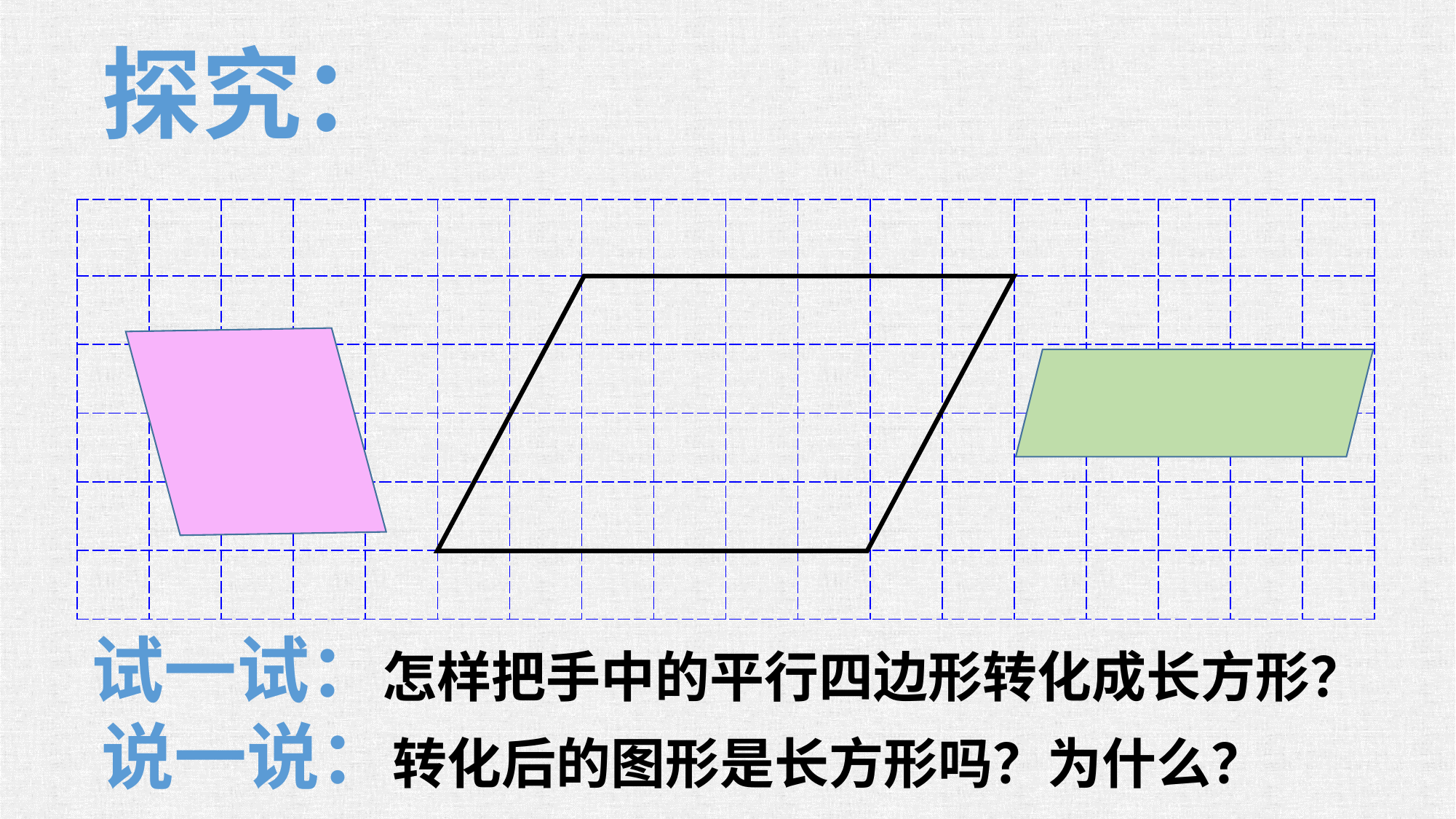

探究：
|  |  |  |  |  |  |  |  |  |  |  |  |  |  |  |  |  |  |
| --- | --- | --- | --- | --- | --- | --- | --- | --- | --- | --- | --- | --- | --- | --- | --- | --- | --- |
|  |  |  |  |  |  |  |  |  |  |  |  |  |  |  |  |  |  |
|  |  |  |  |  |  |  |  |  |  |  |  |  |  |  |  |  |  |
|  |  |  |  |  |  |  |  |  |  |  |  |  |  |  |  |  |  |
|  |  |  |  |  |  |  |  |  |  |  |  |  |  |  |  |  |  |
|  |  |  |  |  |  |  |  |  |  |  |  |  |  |  |  |  |  |

 试一试：怎样把手中的平行四边形转化成长方形？
说一说：转化后的图形是长方形吗？为什么？